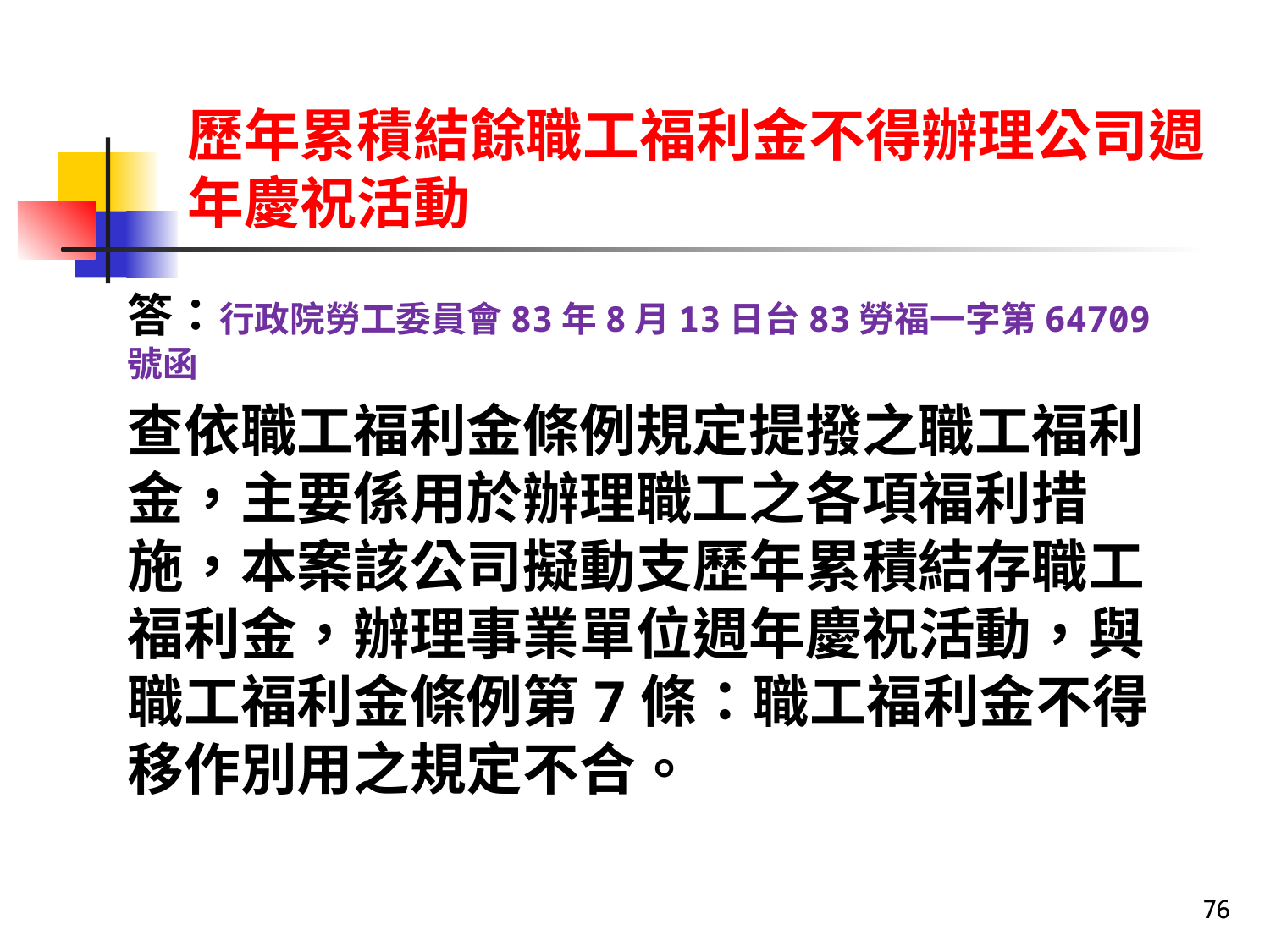

# 歷年累積結餘職工福利金不得辦理公司週年慶祝活動
答：行政院勞工委員會83年8月13日台83勞福一字第64709號函
查依職工福利金條例規定提撥之職工福利金，主要係用於辦理職工之各項福利措施，本案該公司擬動支歷年累積結存職工福利金，辦理事業單位週年慶祝活動，與職工福利金條例第7條：職工福利金不得移作別用之規定不合。
76